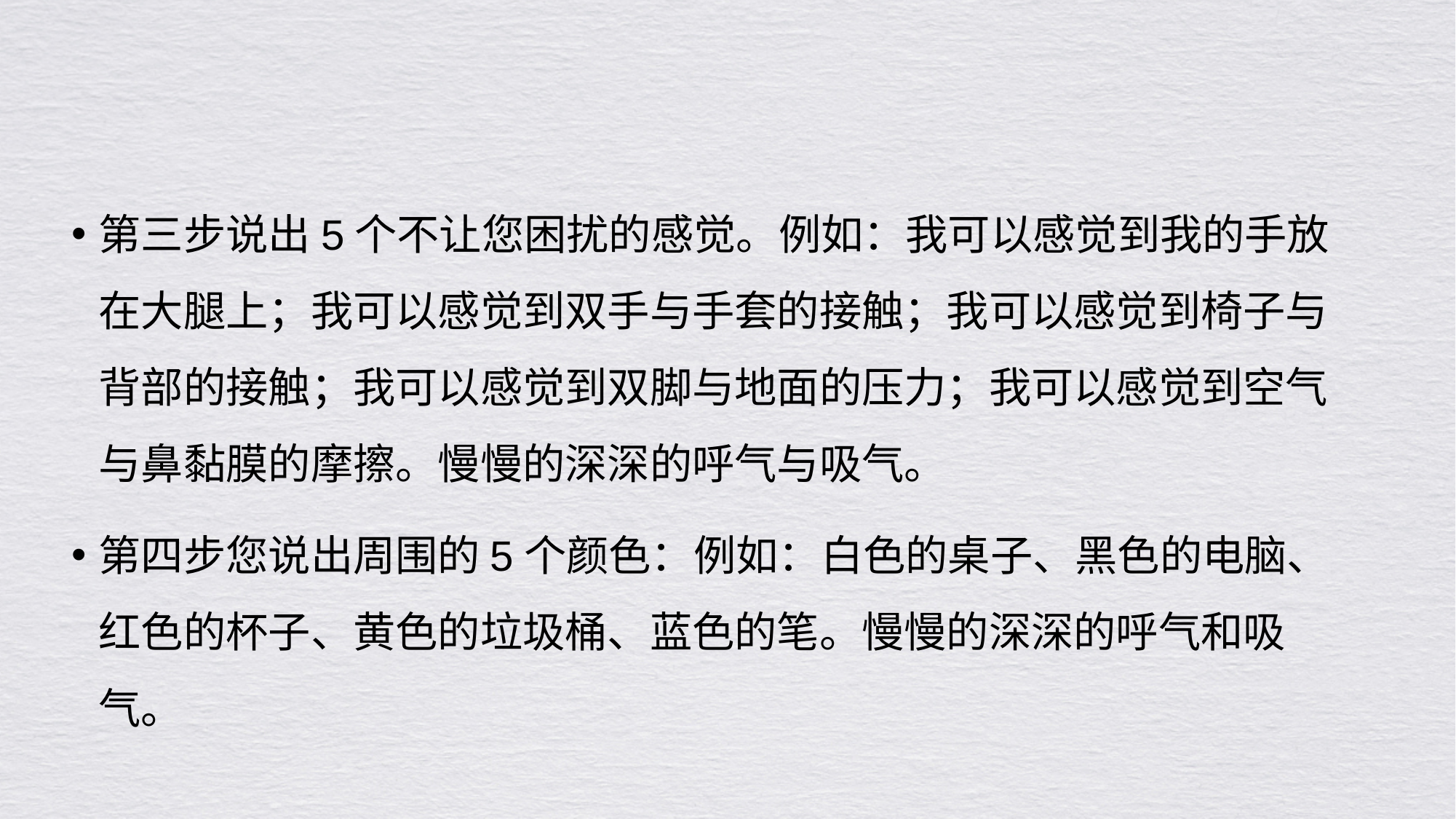

第三步说出5个不让您困扰的感觉。例如：我可以感觉到我的手放在大腿上；我可以感觉到双手与手套的接触；我可以感觉到椅子与背部的接触；我可以感觉到双脚与地面的压力；我可以感觉到空气与鼻黏膜的摩擦。慢慢的深深的呼气与吸气。
第四步您说出周围的5个颜色：例如：白色的桌子、黑色的电脑、红色的杯子、黄色的垃圾桶、蓝色的笔。慢慢的深深的呼气和吸气。

36